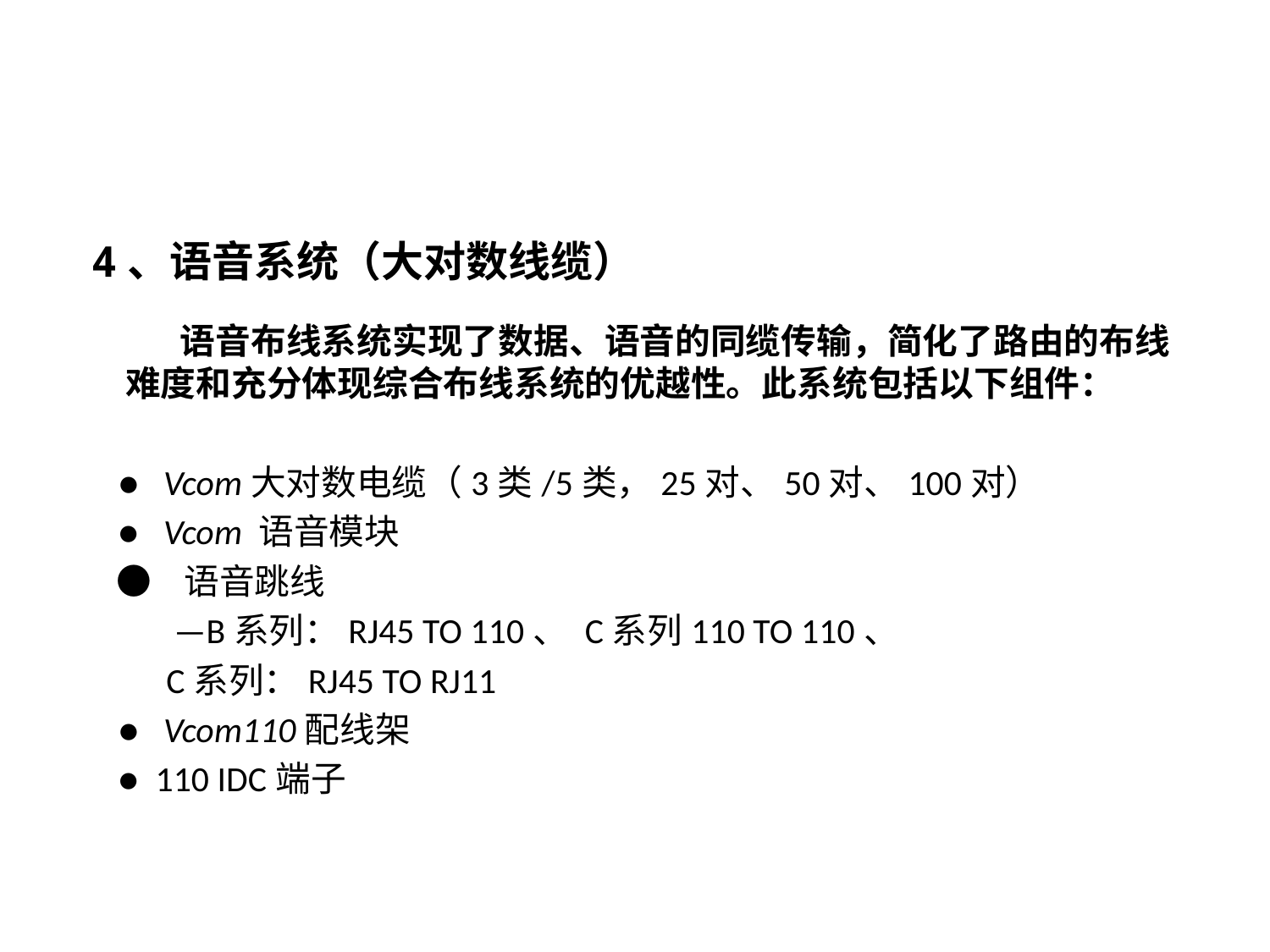

4、语音系统（大对数线缆）
            语音布线系统实现了数据、语音的同缆传输，简化了路由的布线难度和充分体现综合布线系统的优越性。此系统包括以下组件：

     ●   Vcom大对数电缆（3类/5类，25对、50对、100对）
     ●   Vcom 语音模块
     ●   语音跳线
            —B系列：RJ45 TO 110、 C系列110 TO 110、
           C系列：RJ45 TO RJ11
     ●   Vcom110配线架
     ●  110 IDC端子